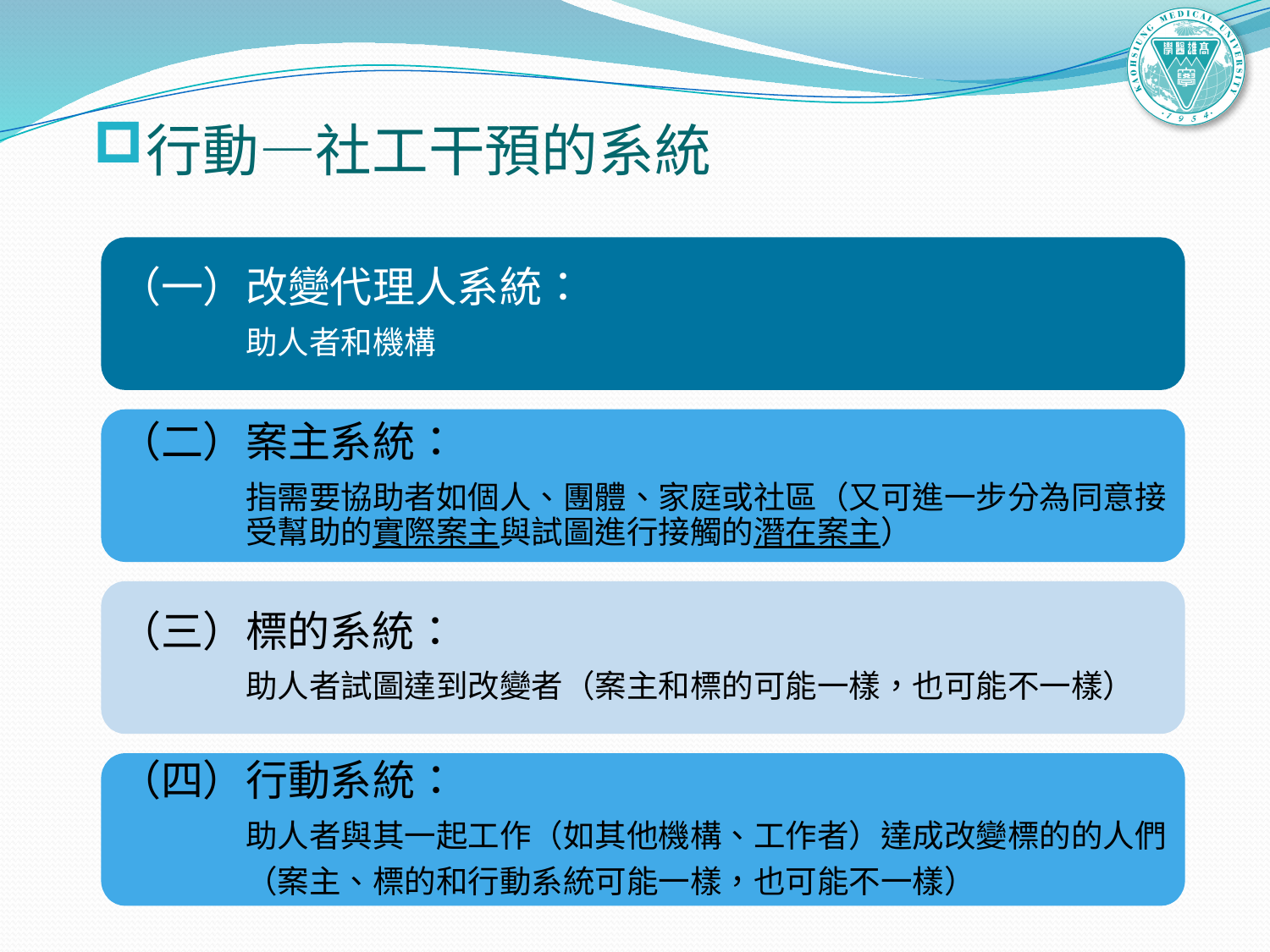

#
行動—社工干預的系統
（一）改變代理人系統：
助人者和機構
（二）案主系統：
指需要協助者如個人、團體、家庭或社區（又可進一步分為同意接受幫助的實際案主與試圖進行接觸的潛在案主）
（三）標的系統：
助人者試圖達到改變者（案主和標的可能一樣，也可能不一樣）
（四）行動系統：
助人者與其一起工作（如其他機構、工作者）達成改變標的的人們
（案主、標的和行動系統可能一樣，也可能不一樣）